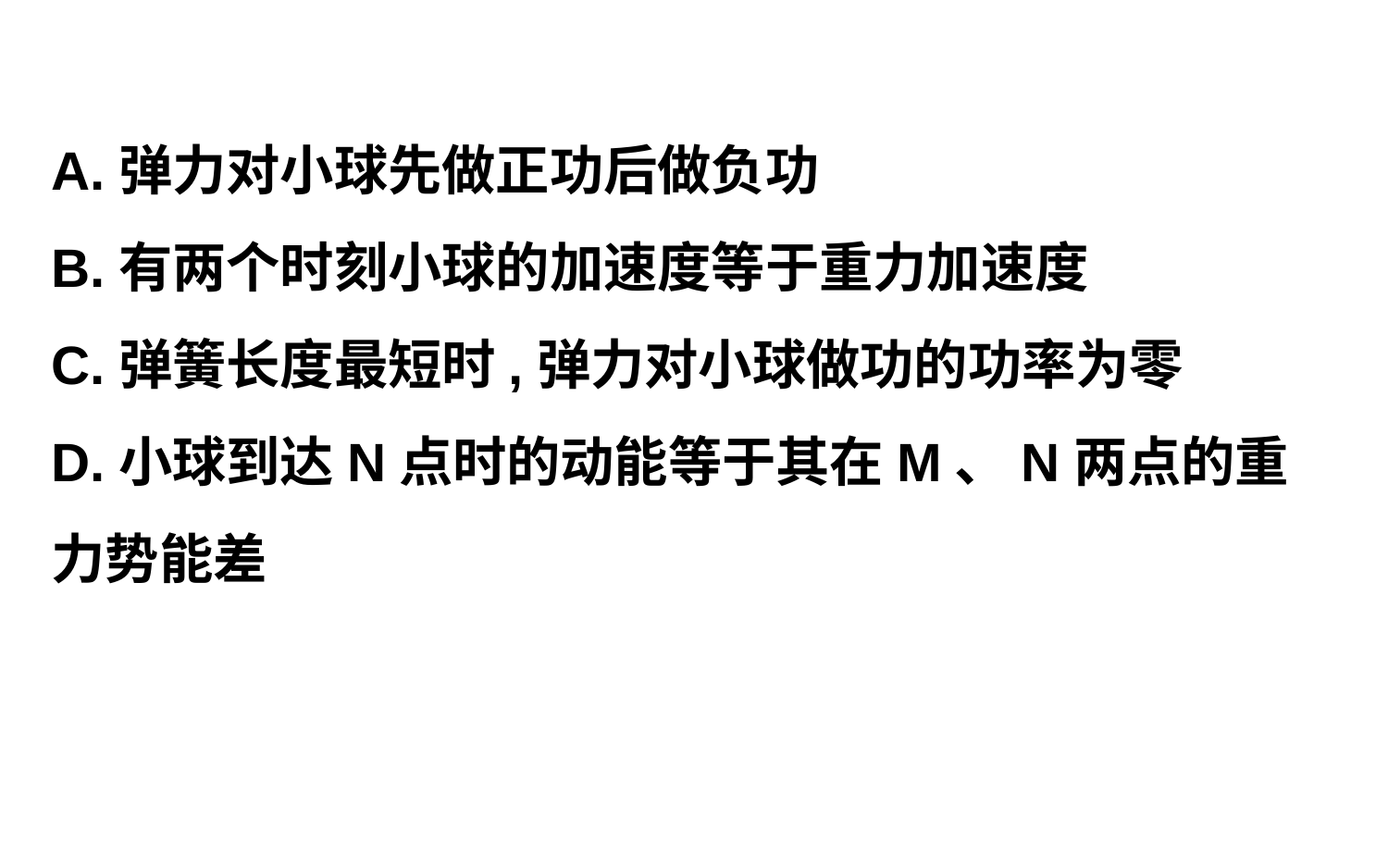

A.弹力对小球先做正功后做负功
B.有两个时刻小球的加速度等于重力加速度
C.弹簧长度最短时,弹力对小球做功的功率为零
D.小球到达N点时的动能等于其在M、N两点的重力势能差